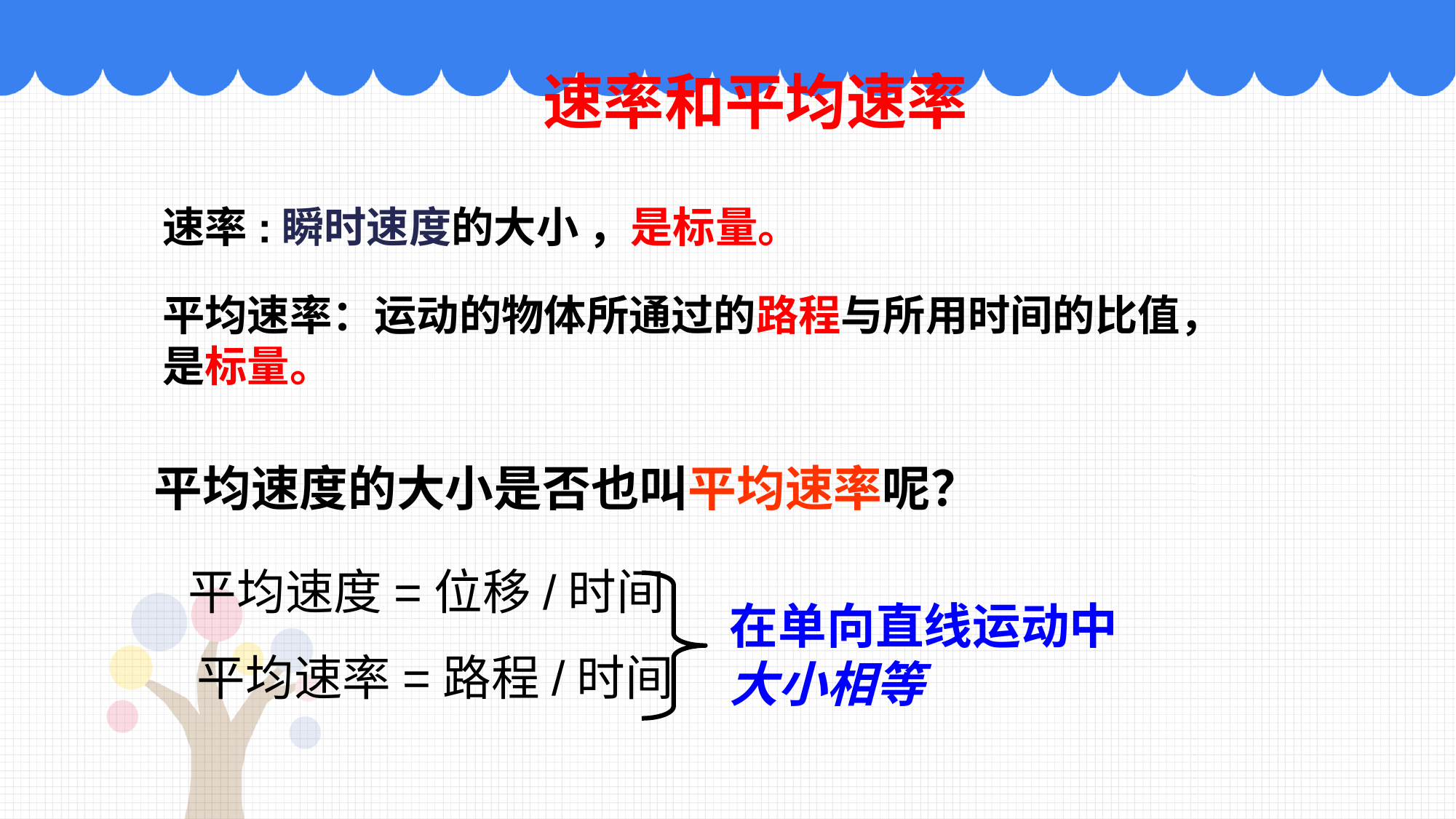

速率和平均速率
速率:瞬时速度的大小 ，是标量。
平均速率：运动的物体所通过的路程与所用时间的比值，是标量。
平均速度的大小是否也叫平均速率呢？
平均速度=位移/时间

在单向直线运动中
大小相等
平均速率=路程/时间